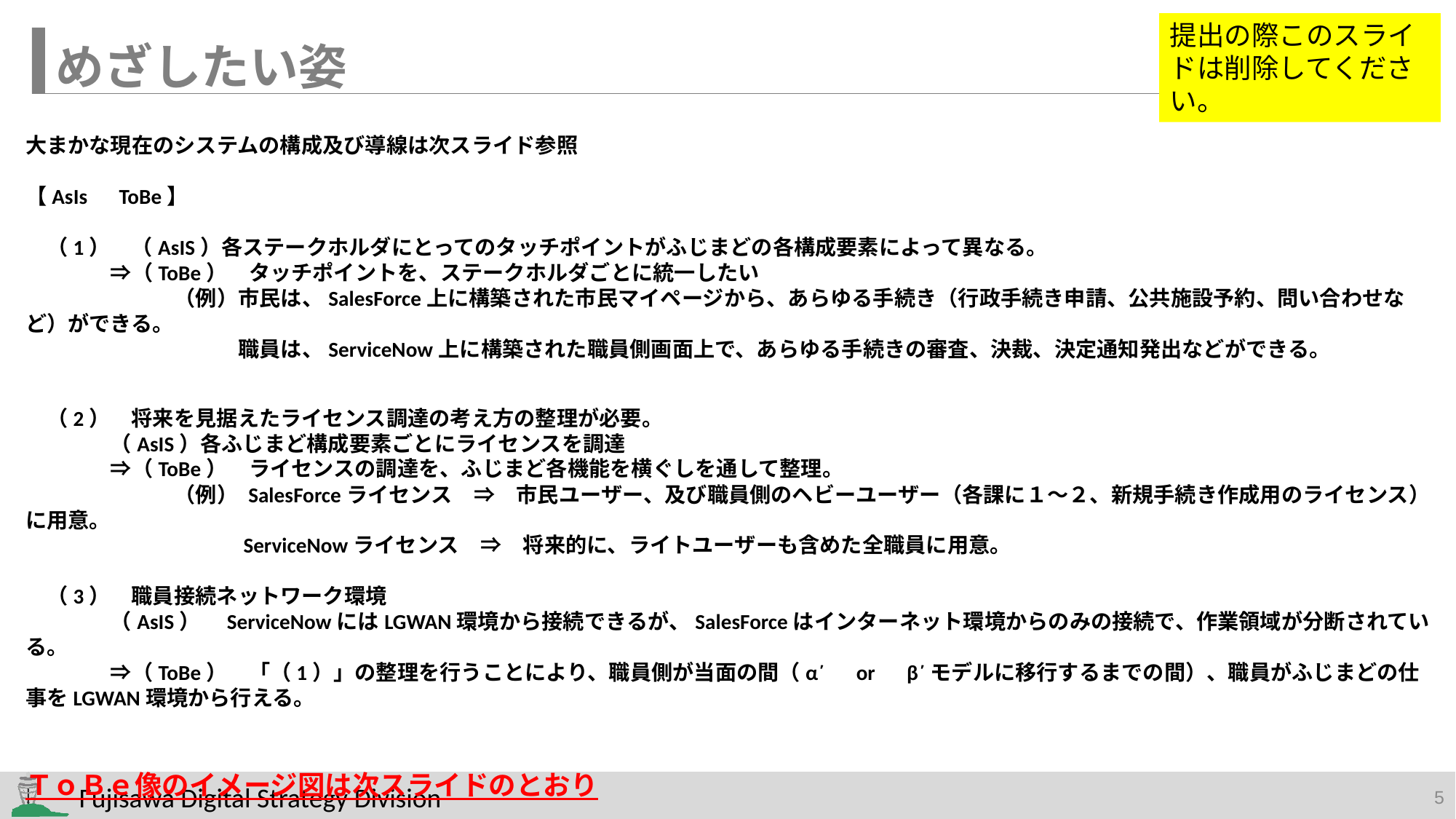

提出の際このスライドは削除してください。

めざしたい姿
大まかな現在のシステムの構成及び導線は次スライド参照

【AsIs　ToBe】

　（1）　（AsIS）各ステークホルダにとってのタッチポイントがふじまどの各構成要素によって異なる。
　　　　⇒（ToBe）　タッチポイントを、ステークホルダごとに統一したい
　　　　　　　（例）市民は、SalesForce上に構築された市民マイページから、あらゆる手続き（行政手続き申請、公共施設予約、問い合わせなど）ができる。
　　　　　　　　　　職員は、ServiceNow上に構築された職員側画面上で、あらゆる手続きの審査、決裁、決定通知発出などができる。

　（2）　将来を見据えたライセンス調達の考え方の整理が必要。
　　　　（AsIS）各ふじまど構成要素ごとにライセンスを調達
　　　　⇒（ToBe）　ライセンスの調達を、ふじまど各機能を横ぐしを通して整理。
　　　　　　　（例） SalesForceライセンス　⇒　市民ユーザー、及び職員側のヘビーユーザー（各課に１～２、新規手続き作成用のライセンス）に用意。
　　　　　　　　　　ServiceNowライセンス　⇒　将来的に、ライトユーザーも含めた全職員に用意。

　（3）　職員接続ネットワーク環境
　　　　（AsIS）　ServiceNowにはLGWAN環境から接続できるが、SalesForceはインターネット環境からのみの接続で、作業領域が分断されている。
　　　　⇒（ToBe）　「（1）」の整理を行うことにより、職員側が当面の間（α´　or　β´モデルに移行するまでの間）、職員がふじまどの仕事をLGWAN環境から行える。

ＴｏＢｅ像のイメージ図は次スライドのとおり
5